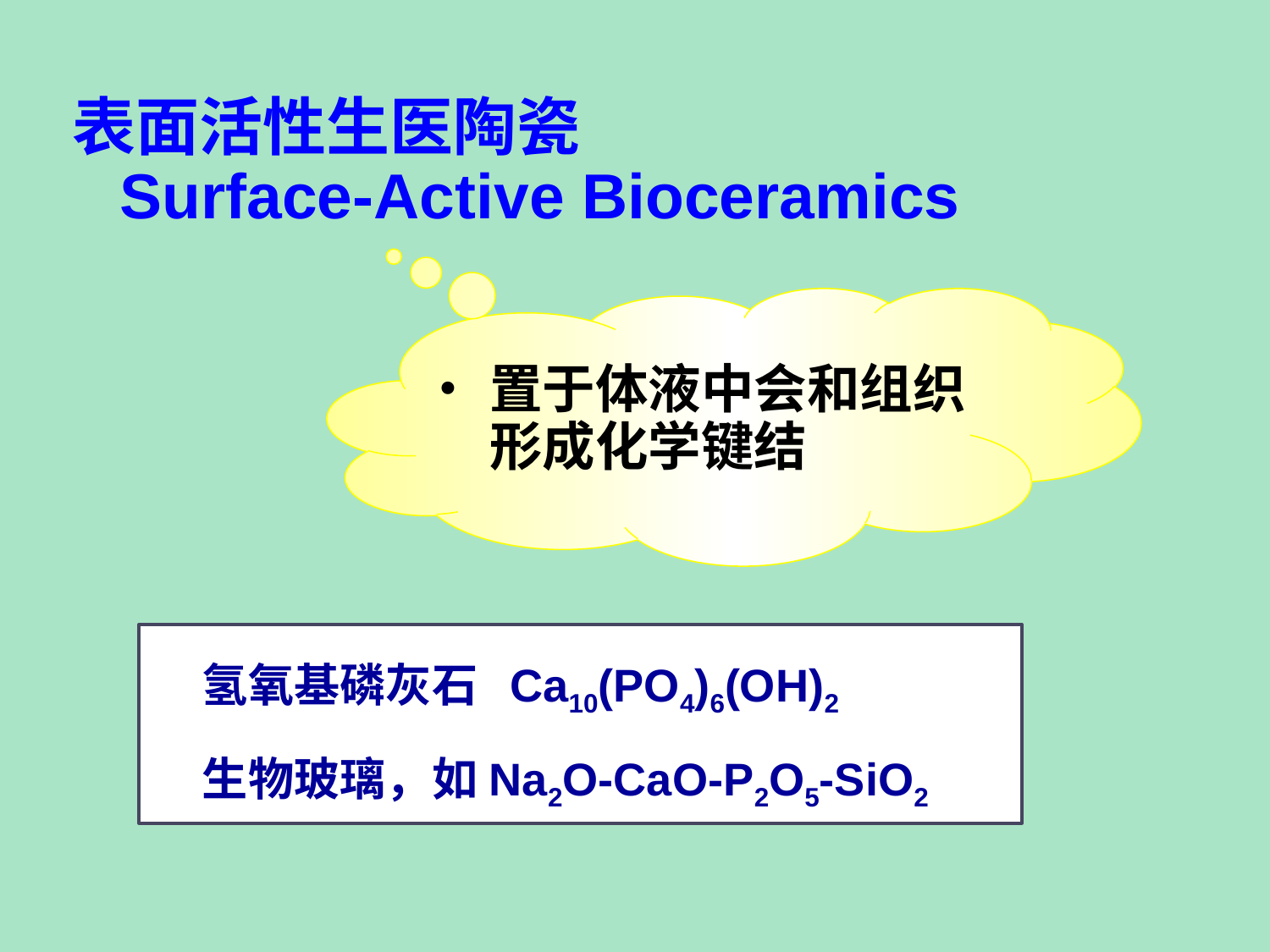

表面活性生医陶瓷
Surface-Active Bioceramics
置于体液中会和组织形成化学键结
氢氧基磷灰石  Ca10(PO4)6(OH)2
生物玻璃，如Na2O-CaO-P2O5-SiO2